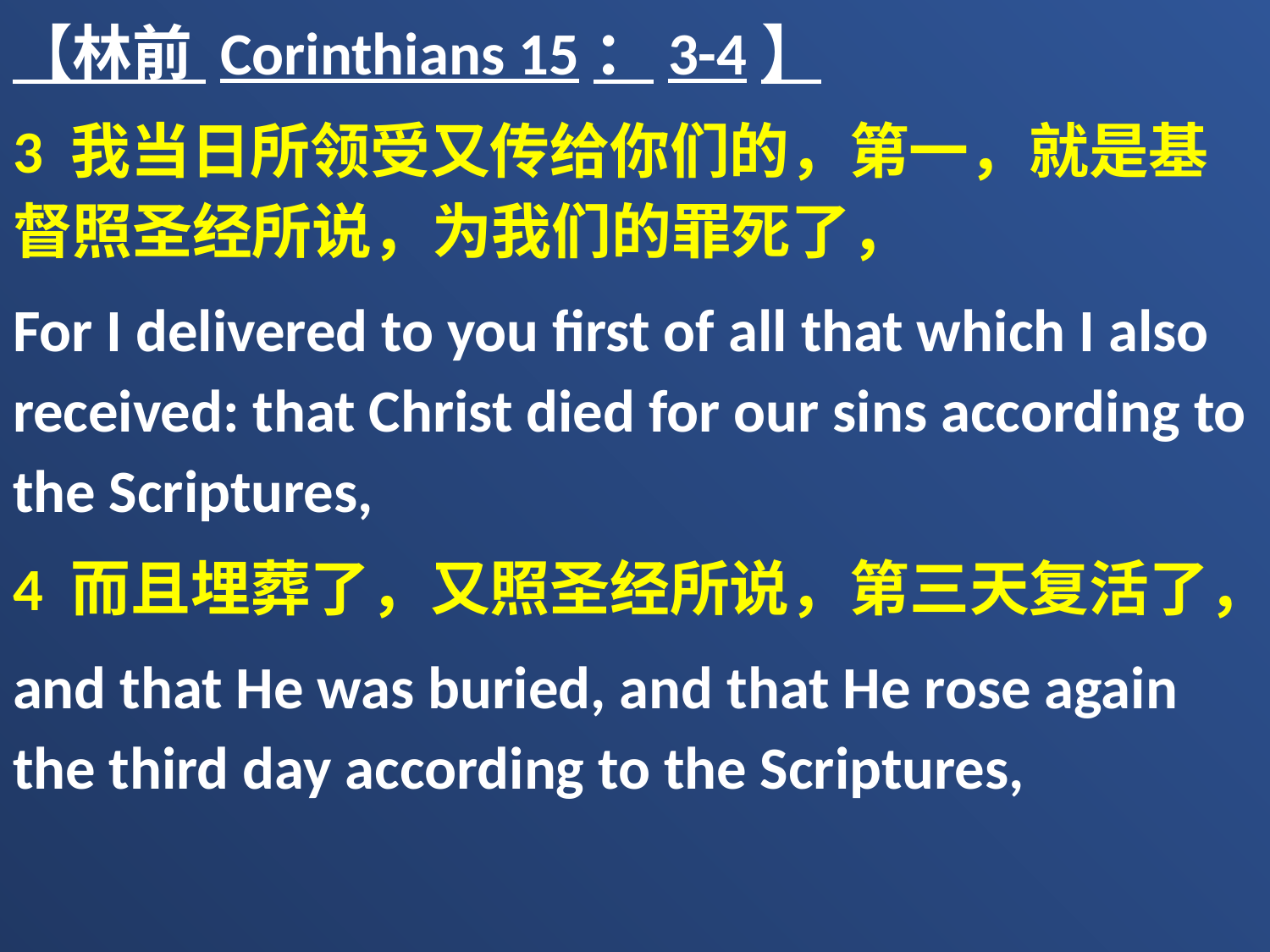

【林前 Corinthians 15：3-4】
3 我当日所领受又传给你们的，第一，就是基督照圣经所说，为我们的罪死了，
For I delivered to you first of all that which I also received: that Christ died for our sins according to the Scriptures,
4 而且埋葬了，又照圣经所说，第三天复活了，
and that He was buried, and that He rose again the third day according to the Scriptures,